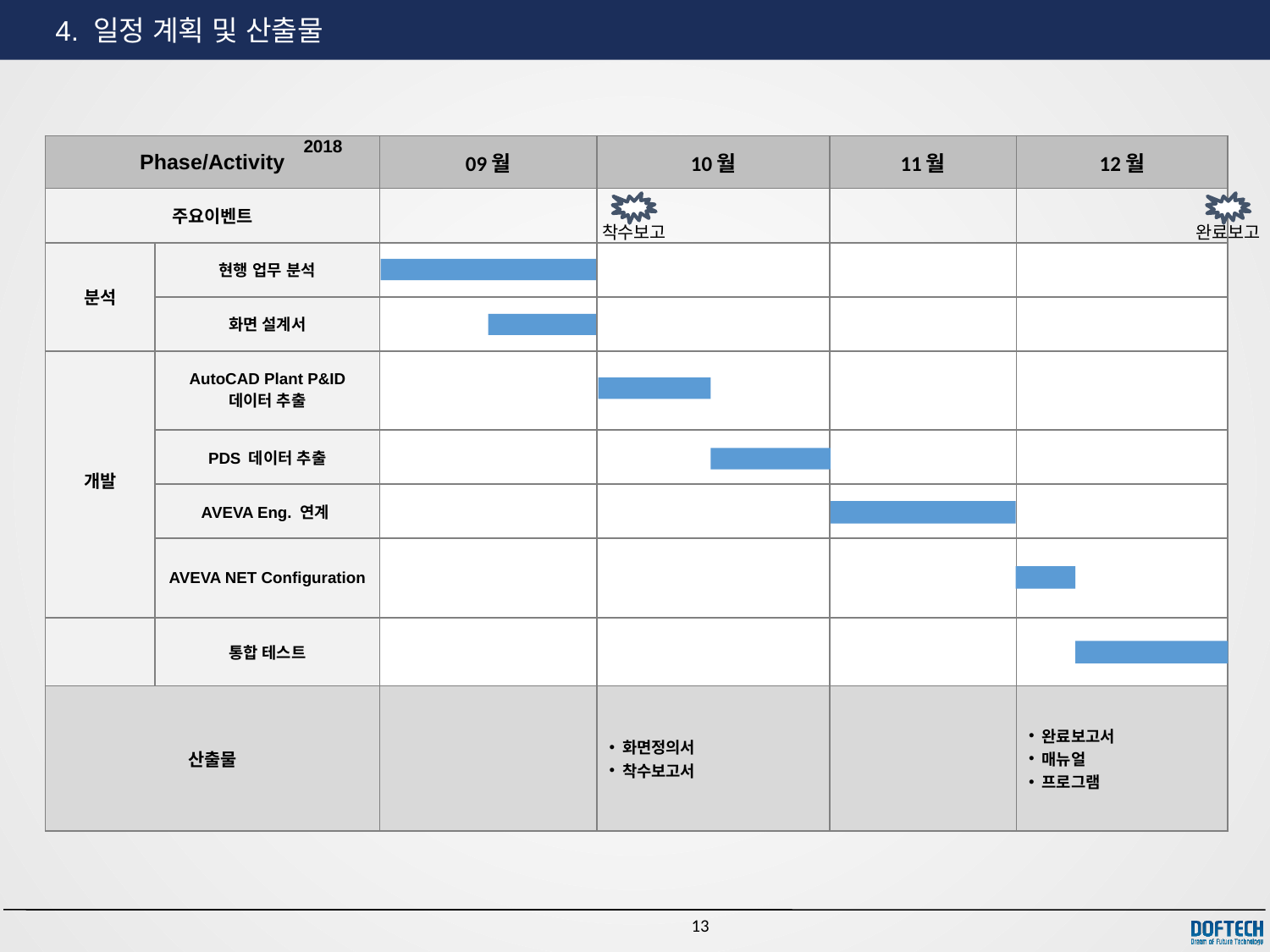

# 4. 일정 계획 및 산출물
2018
| Phase/Activity |  | 09월 | 10월 | 11월 | 12월 |
| --- | --- | --- | --- | --- | --- |
| 주요이벤트 |  |  |  |  |  |
| 분석 | 현행 업무 분석 |  |  |  |  |
|  | 화면 설계서 |  |  |  |  |
| 개발 | AutoCAD Plant P&ID 데이터 추출 |  |  |  |  |
|  | PDS 데이터 추출 |  |  |  |  |
|  | AVEVA Eng. 연계 |  |  |  |  |
|  | AVEVA NET Configuration |  |  |  |  |
|  | 통합 테스트 |  |  |  |  |
| 산출물 |  |  | 화면정의서 착수보고서 |  | 완료보고서 매뉴얼 프로그램 |

착수보고
완료보고